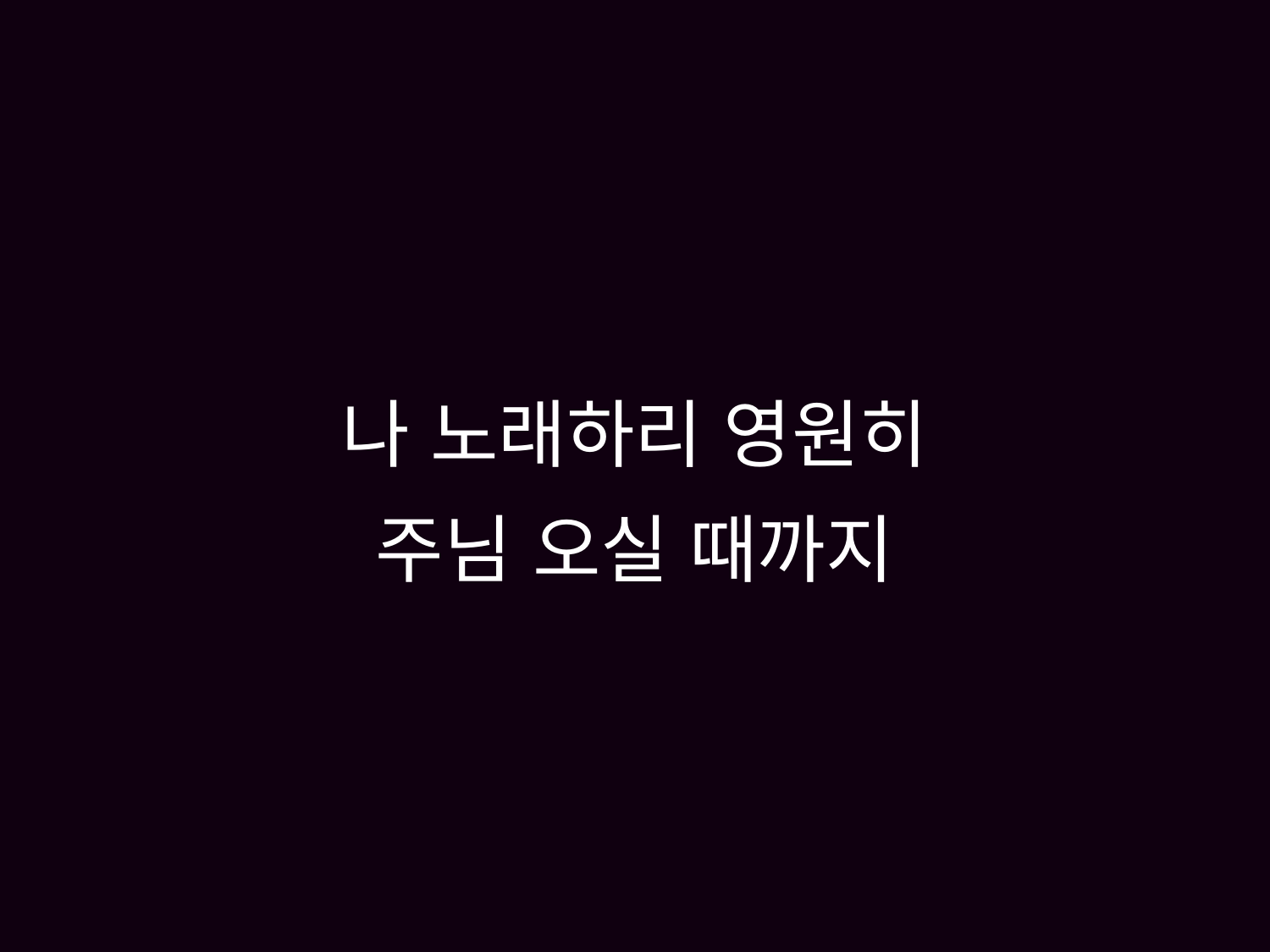

# 나 노래하리 영원히 주님 오실 때까지